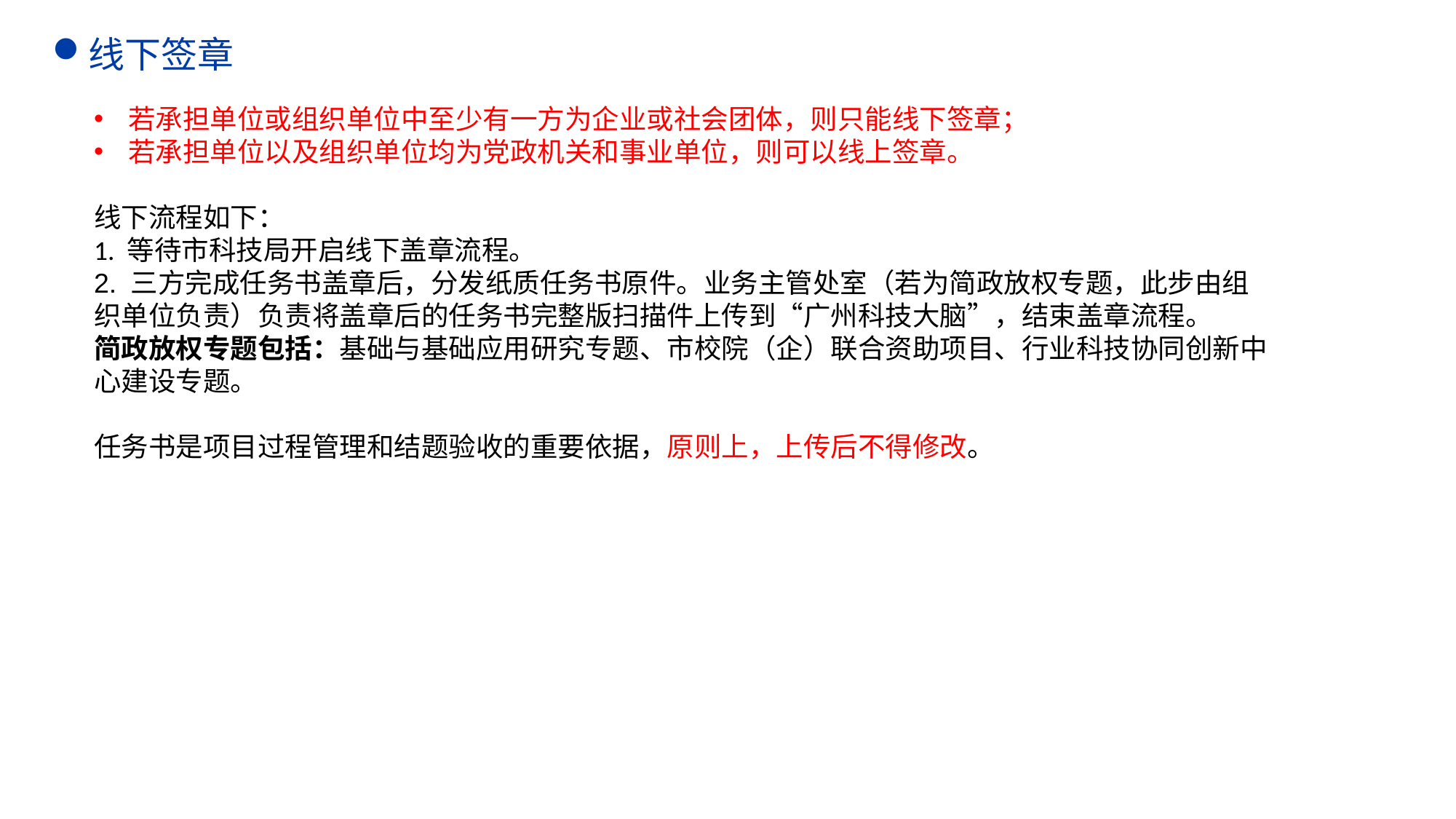

线下签章

若承担单位或组织单位中至少有一方为企业或社会团体，则只能线下签章；
若承担单位以及组织单位均为党政机关和事业单位，则可以线上签章。

线下流程如下：1. 等待市科技局开启线下盖章流程。
2. 三方完成任务书盖章后，分发纸质任务书原件。业务主管处室（若为简政放权专题，此步由组织单位负责）负责将盖章后的任务书完整版扫描件上传到“广州科技大脑”，结束盖章流程。
简政放权专题包括：基础与基础应用研究专题、市校院（企）联合资助项目、行业科技协同创新中心建设专题。

任务书是项目过程管理和结题验收的重要依据，原则上，上传后不得修改。